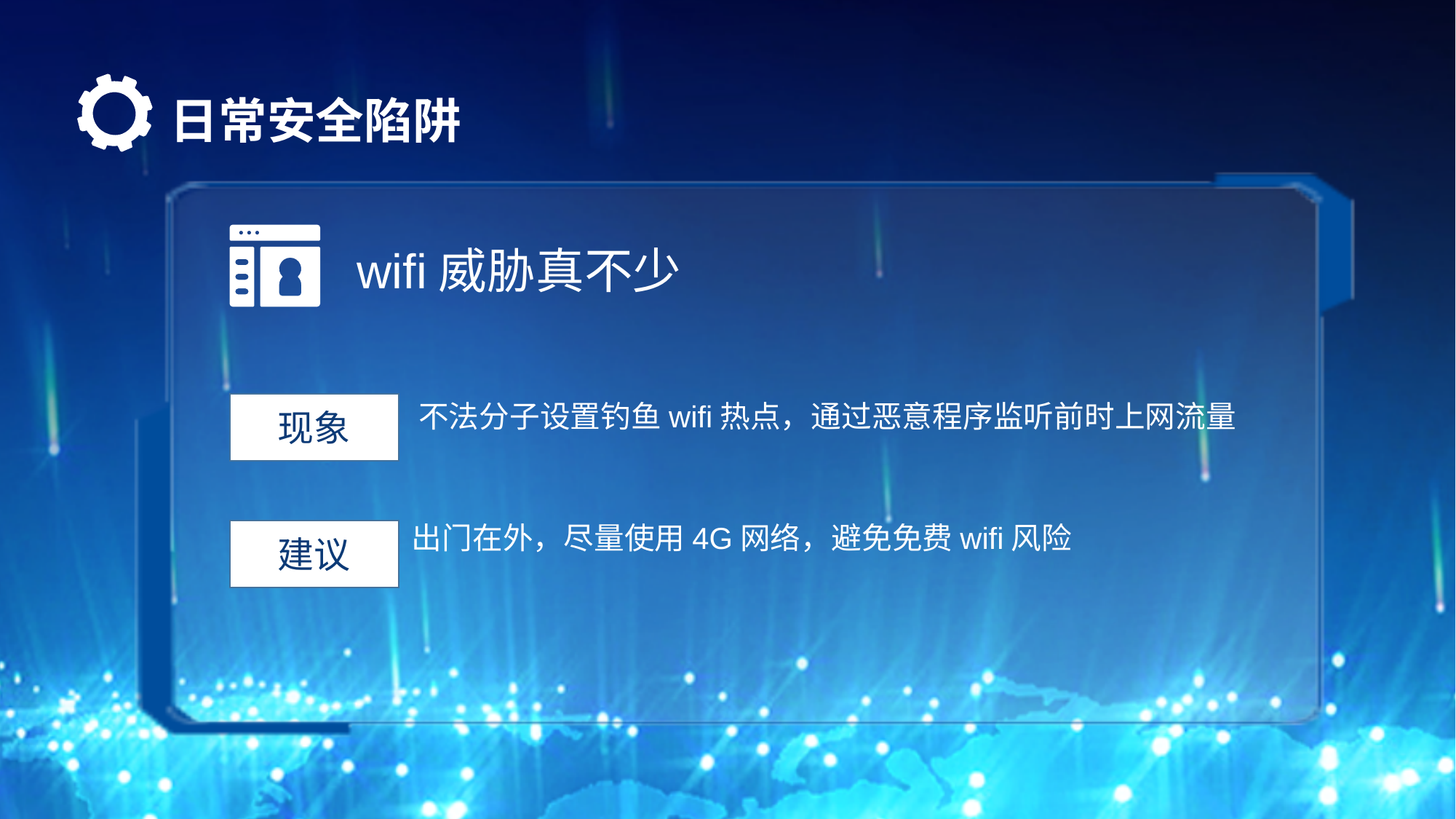

# 日常安全陷阱

wifi威胁真不少
不法分子设置钓鱼wifi热点，通过恶意程序监听前时上网流量
现象
出门在外，尽量使用4G网络，避免免费wifi风险
建议